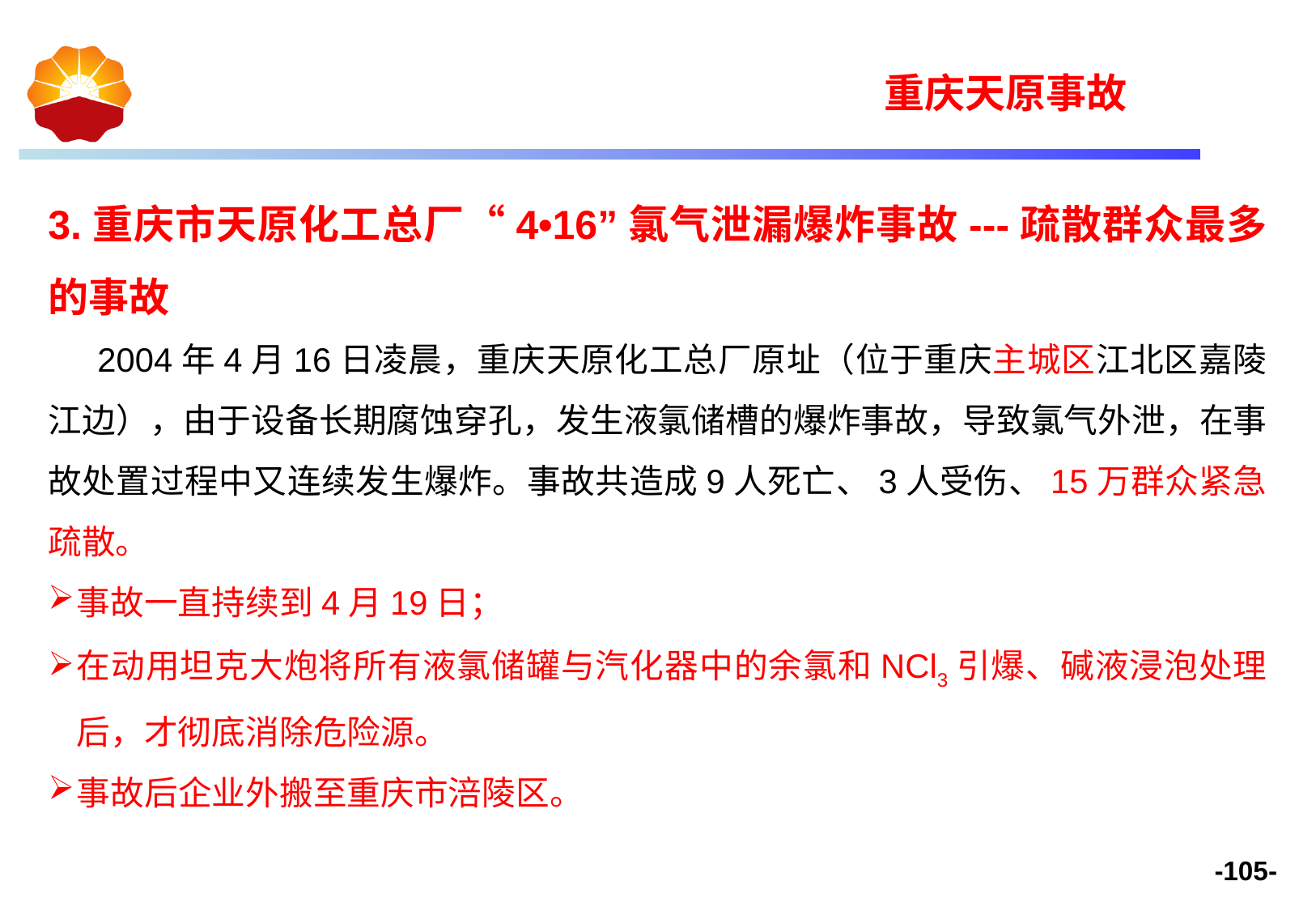

重庆天原事故
3.重庆市天原化工总厂“4•16”氯气泄漏爆炸事故---疏散群众最多的事故
     2004年4月16日凌晨，重庆天原化工总厂原址（位于重庆主城区江北区嘉陵江边），由于设备长期腐蚀穿孔，发生液氯储槽的爆炸事故，导致氯气外泄，在事故处置过程中又连续发生爆炸。事故共造成9人死亡、3人受伤、15万群众紧急疏散。
事故一直持续到4月19日；
在动用坦克大炮将所有液氯储罐与汽化器中的余氯和NCl3引爆、碱液浸泡处理后，才彻底消除危险源。
事故后企业外搬至重庆市涪陵区。